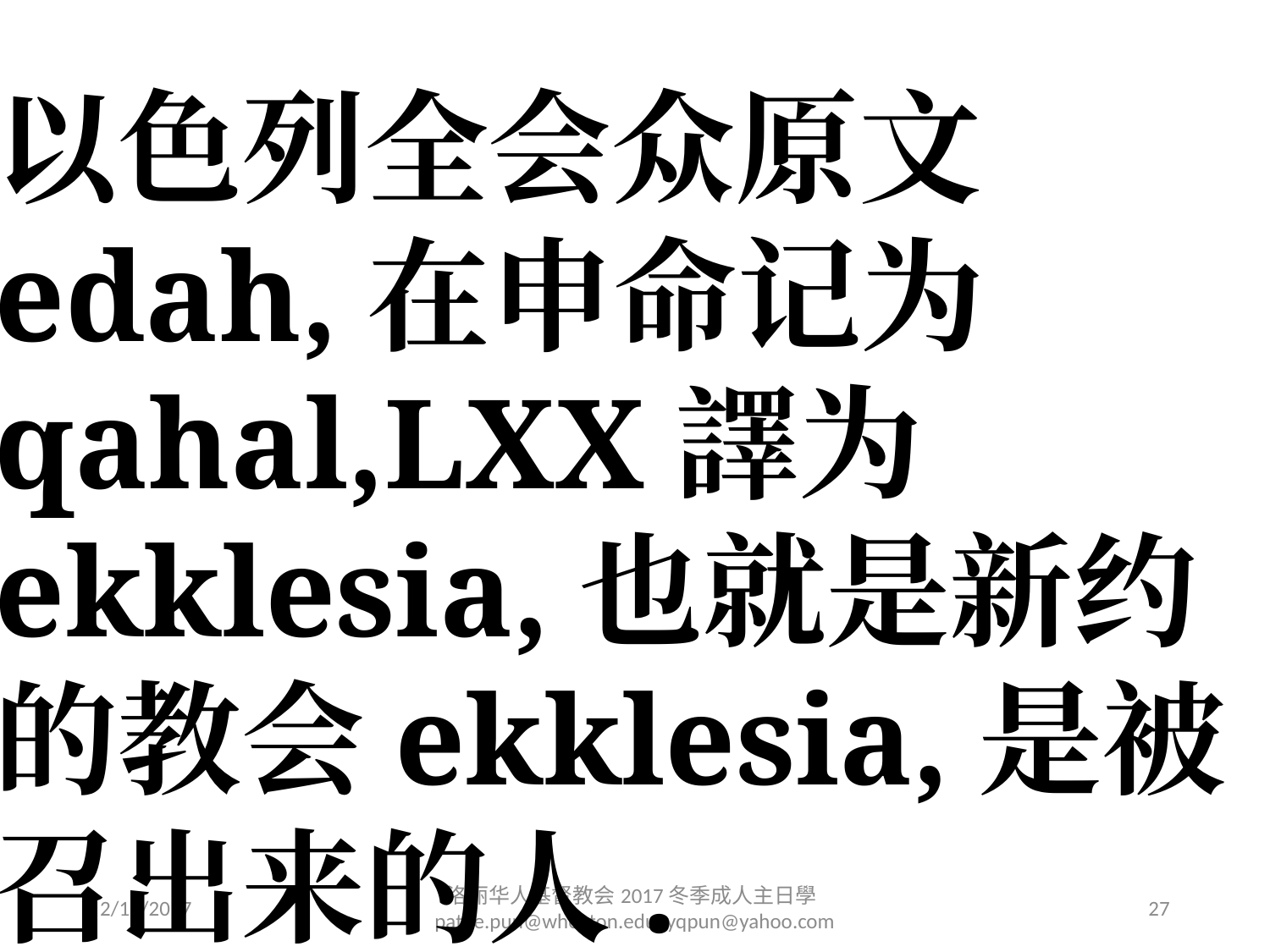

以色列全会众原文edah,在申命记为qahal,LXX譯为ekklesia,也就是新约的教会ekklesia,是被召出来的人.
2/11/2017
洛丽华⼈基督教会2017冬季成⼈主⽇學  pattle.pun@wheaton.edu, yqpun@yahoo.com
27